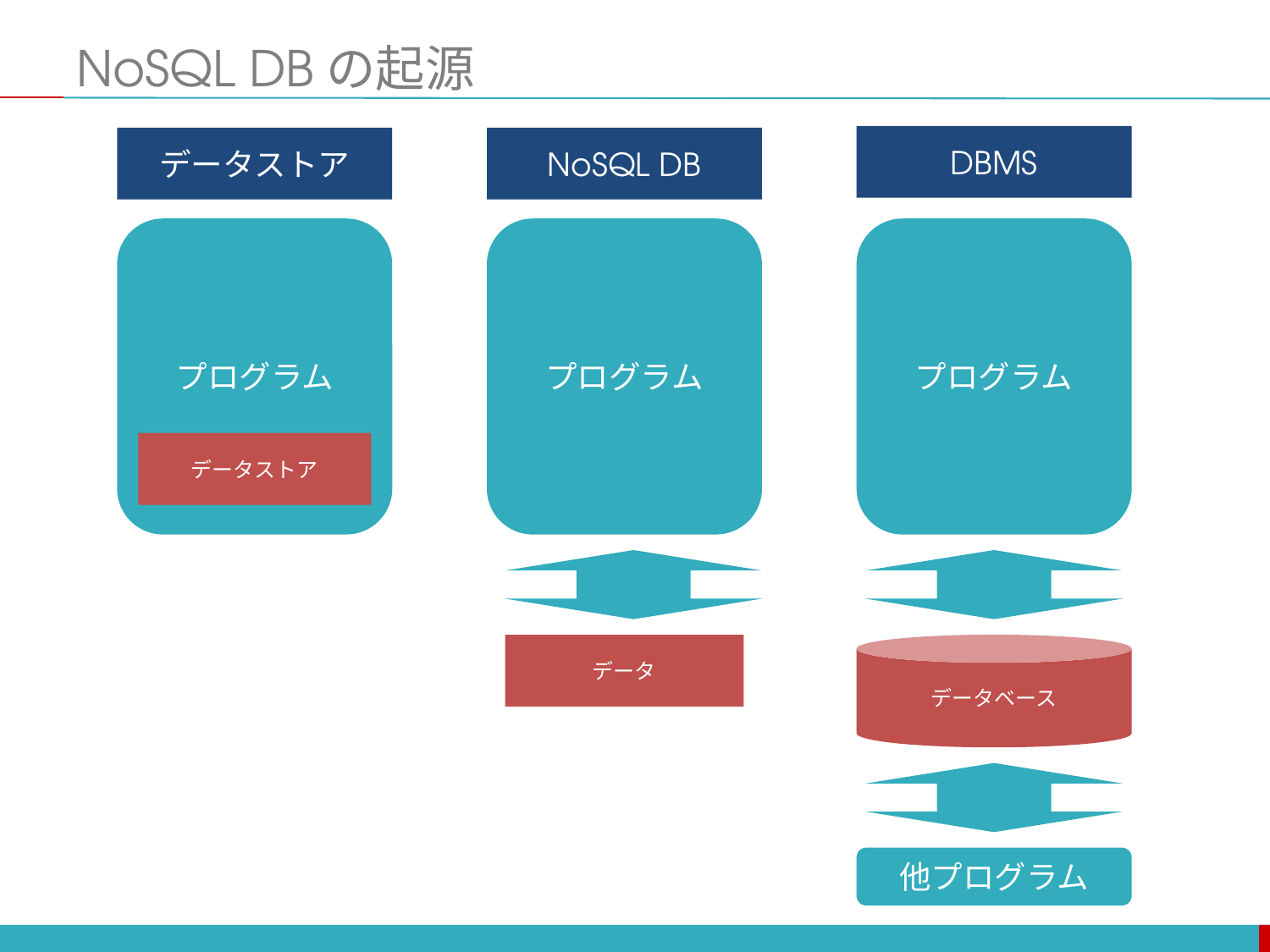

# NoSQL DBの起源
DBMS
データストア
NoSQL DB
プログラム
プログラム
プログラム
データストア

データ
データベース

他プログラム